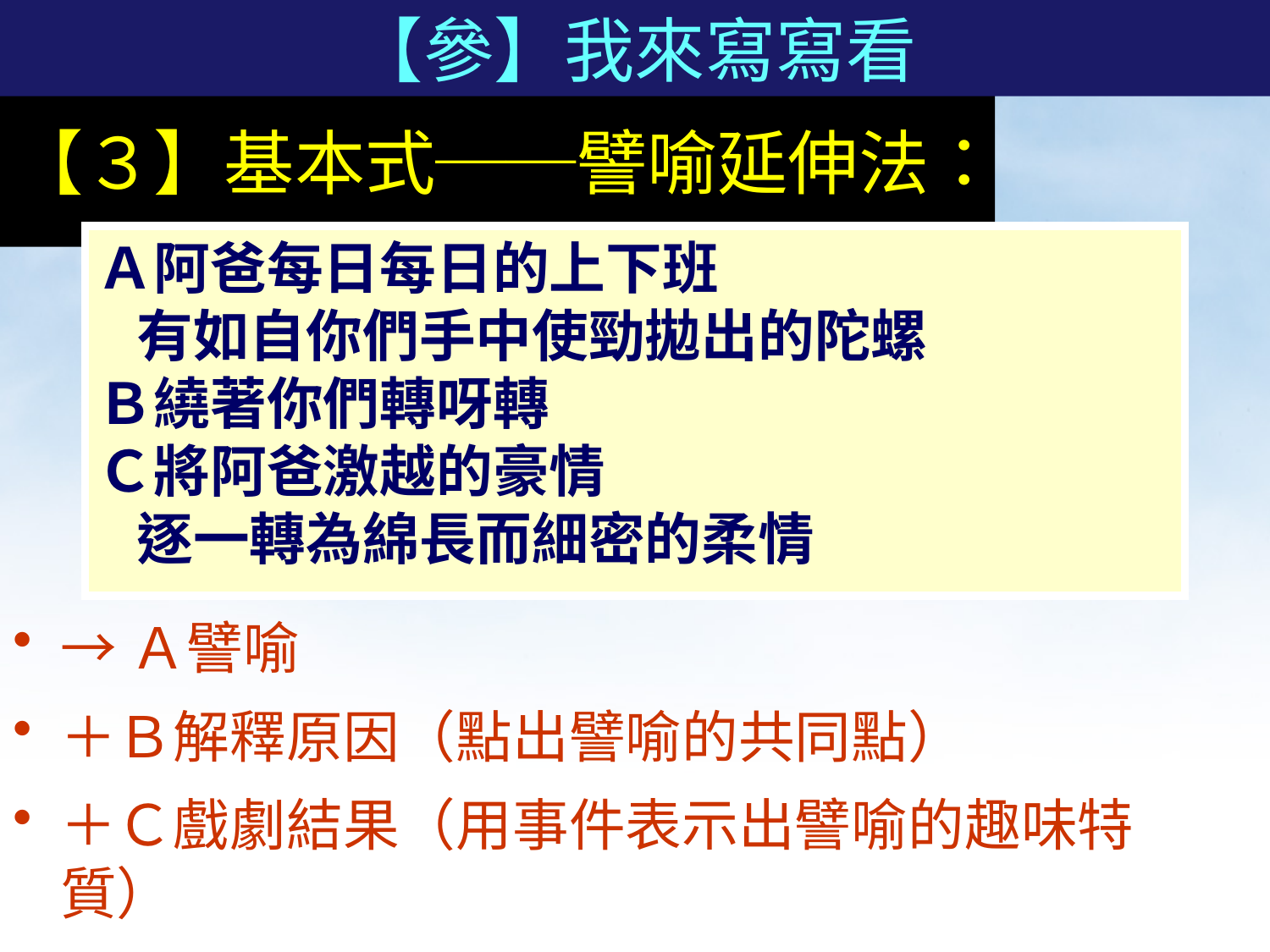

【參】我來寫寫看
# 【３】基本式──譬喻延伸法：
Ａ阿爸每日每日的上下班
  有如自你們手中使勁拋出的陀螺
Ｂ繞著你們轉呀轉
Ｃ將阿爸激越的豪情
  逐一轉為綿長而細密的柔情
→Ａ譬喻
＋Ｂ解釋原因（點出譬喻的共同點）
＋Ｃ戲劇結果（用事件表示出譬喻的趣味特質）